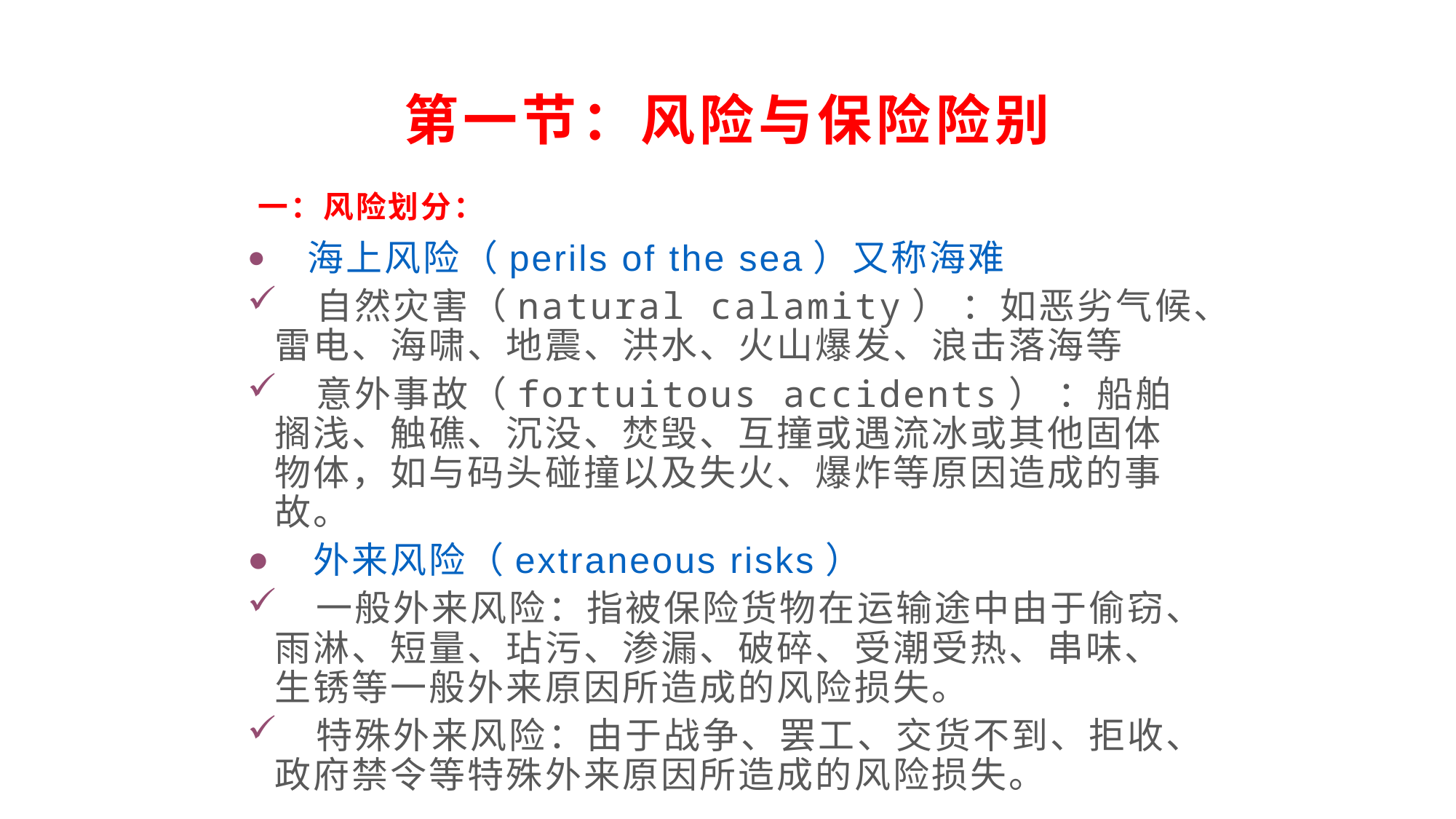

# 第一节：风险与保险险别
　　一：风险划分：
　海上风险（perils of the sea）又称海难
　自然灾害（natural calamity） ：如恶劣气候、雷电、海啸、地震、洪水、火山爆发、浪击落海等
　意外事故（fortuitous accidents） ：船舶搁浅、触礁、沉没、焚毁、互撞或遇流冰或其他固体物体，如与码头碰撞以及失火、爆炸等原因造成的事故。
　外来风险（extraneous risks）
　一般外来风险：指被保险货物在运输途中由于偷窃、雨淋、短量、玷污、渗漏、破碎、受潮受热、串味、生锈等一般外来原因所造成的风险损失。
　特殊外来风险：由于战争、罢工、交货不到、拒收、政府禁令等特殊外来原因所造成的风险损失。